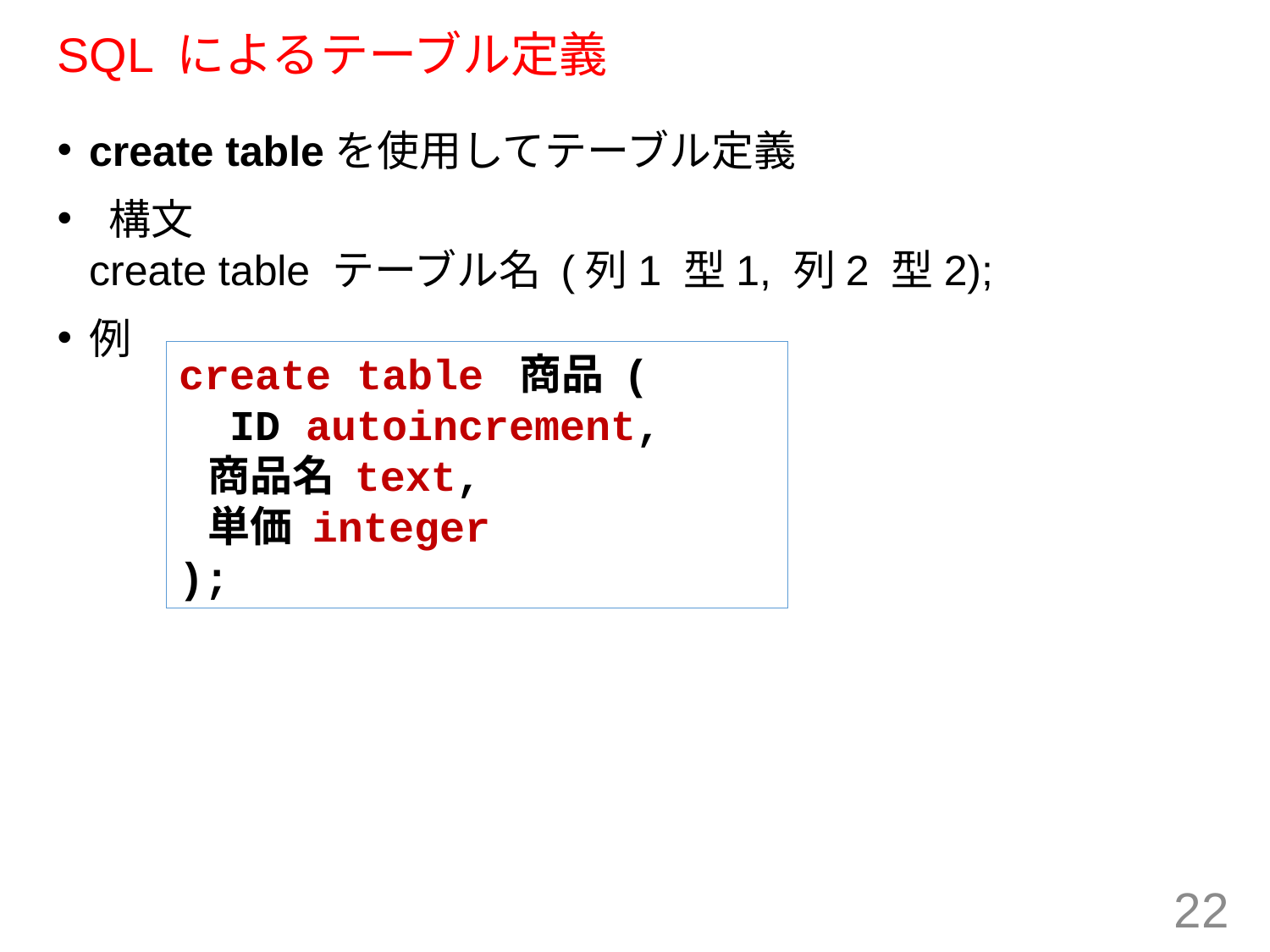

# SQL によるテーブル定義
create tableを使用してテーブル定義
 構文
create table テーブル名 (列1 型1, 列2 型2);
例

create table 商品 (
  ID autoincrement,
  商品名 text,
  単価 integer
);
22